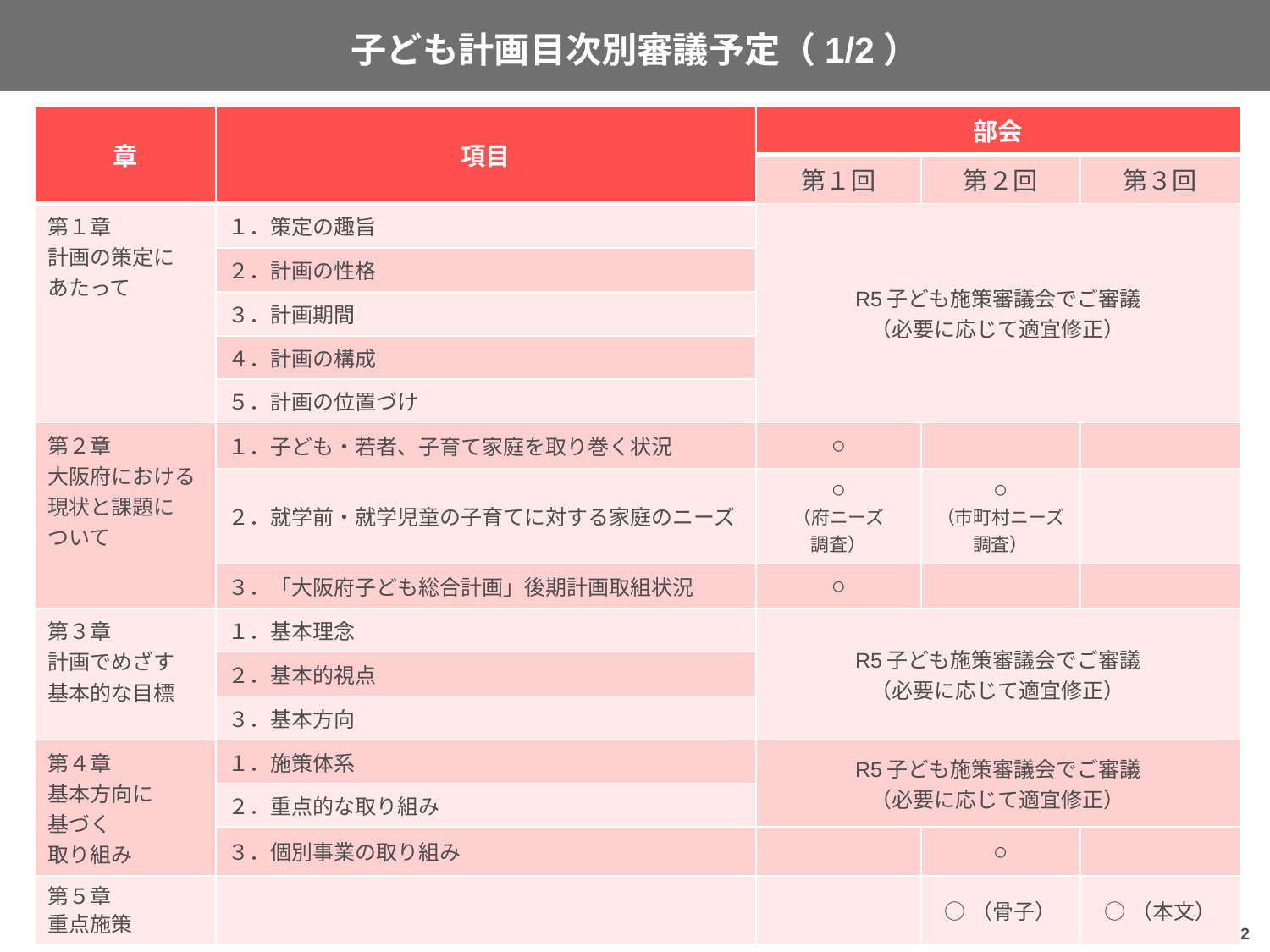

# 子ども計画目次別審議予定（1/2）
| 章 | 項目 | 部会 |  |  |
| --- | --- | --- | --- | --- |
|  |  | 第１回 | 第２回 | 第３回 |
| 第１章 計画の策定に あたって | １．策定の趣旨 | R5子ども施策審議会でご審議 （必要に応じて適宜修正） |  |  |
|  | ２．計画の性格 |  |  |  |
|  | ３．計画期間 |  |  |  |
|  | ４．計画の構成 |  |  |  |
|  | ５．計画の位置づけ |  |  |  |
| 第２章 大阪府における 現状と課題に ついて | １．子ども・若者、子育て家庭を取り巻く状況 | ○ |  |  |
|  | ２．就学前・就学児童の子育てに対する家庭のニーズ | ○ （府ニーズ 調査） | ○ （市町村ニーズ調査） |  |
|  | ３．「大阪府子ども総合計画」後期計画取組状況 | ○ |  |  |
| 第３章 計画でめざす 基本的な目標 | １．基本理念 | R5子ども施策審議会でご審議 （必要に応じて適宜修正） |  |  |
|  | ２．基本的視点 |  |  |  |
|  | ３．基本方向 |  |  |  |
| 第４章 基本方向に 基づく 取り組み | １．施策体系 | R5子ども施策審議会でご審議 （必要に応じて適宜修正） |  |  |
|  | ２．重点的な取り組み |  |  |  |
|  | ３．個別事業の取り組み |  | ○ |  |
| 第５章 重点施策 |  |  | ○（骨子） | ○（本文） |
2